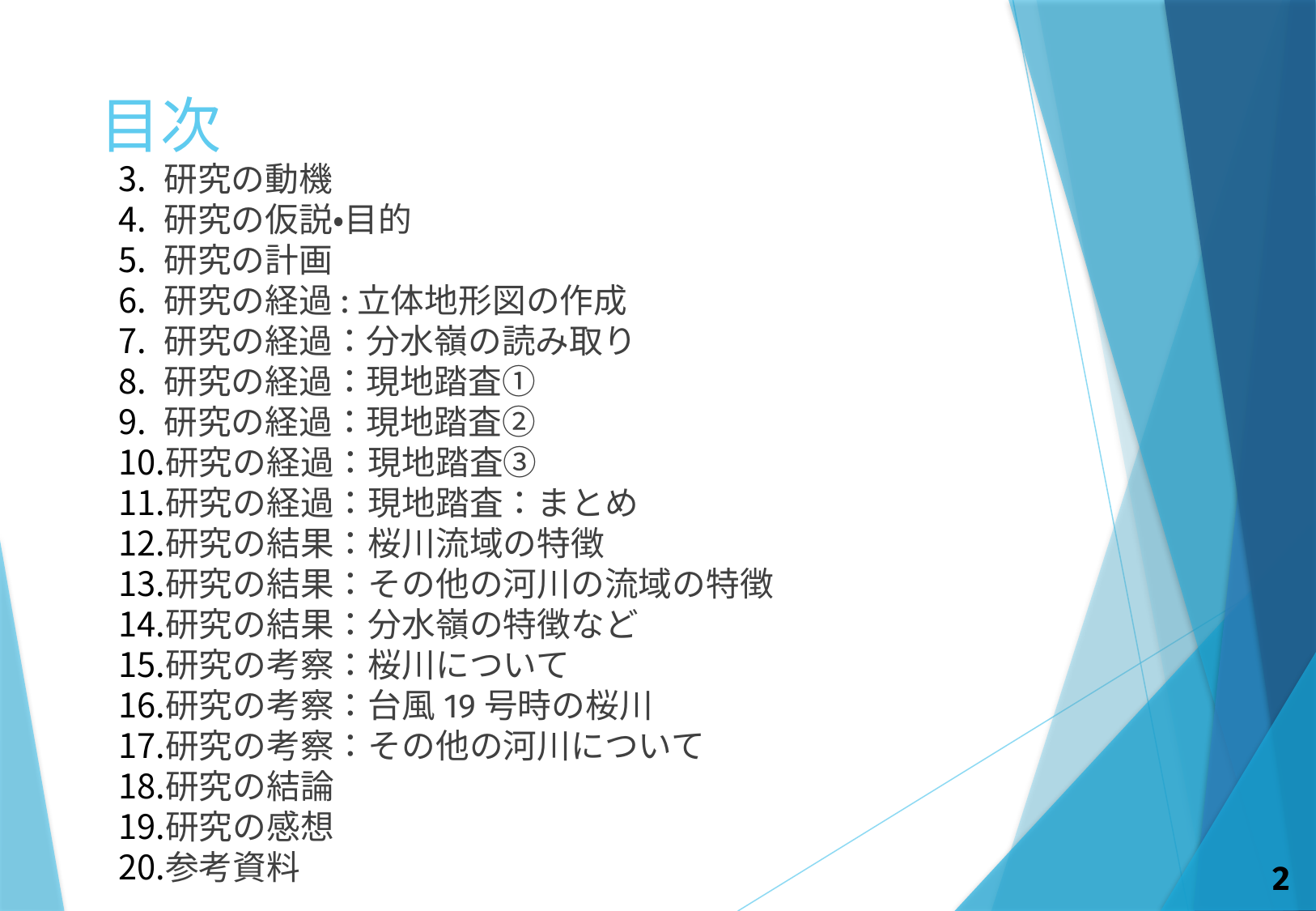

# 目次
研究の動機
研究の仮説・目的
研究の計画
研究の経過:立体地形図の作成
研究の経過：分水嶺の読み取り
研究の経過：現地踏査①
研究の経過：現地踏査②
研究の経過：現地踏査③
研究の経過：現地踏査：まとめ
研究の結果：桜川流域の特徴
研究の結果：その他の河川の流域の特徴
研究の結果：分水嶺の特徴など
研究の考察：桜川について
研究の考察：台風19号時の桜川
研究の考察：その他の河川について
研究の結論
研究の感想
参考資料
2